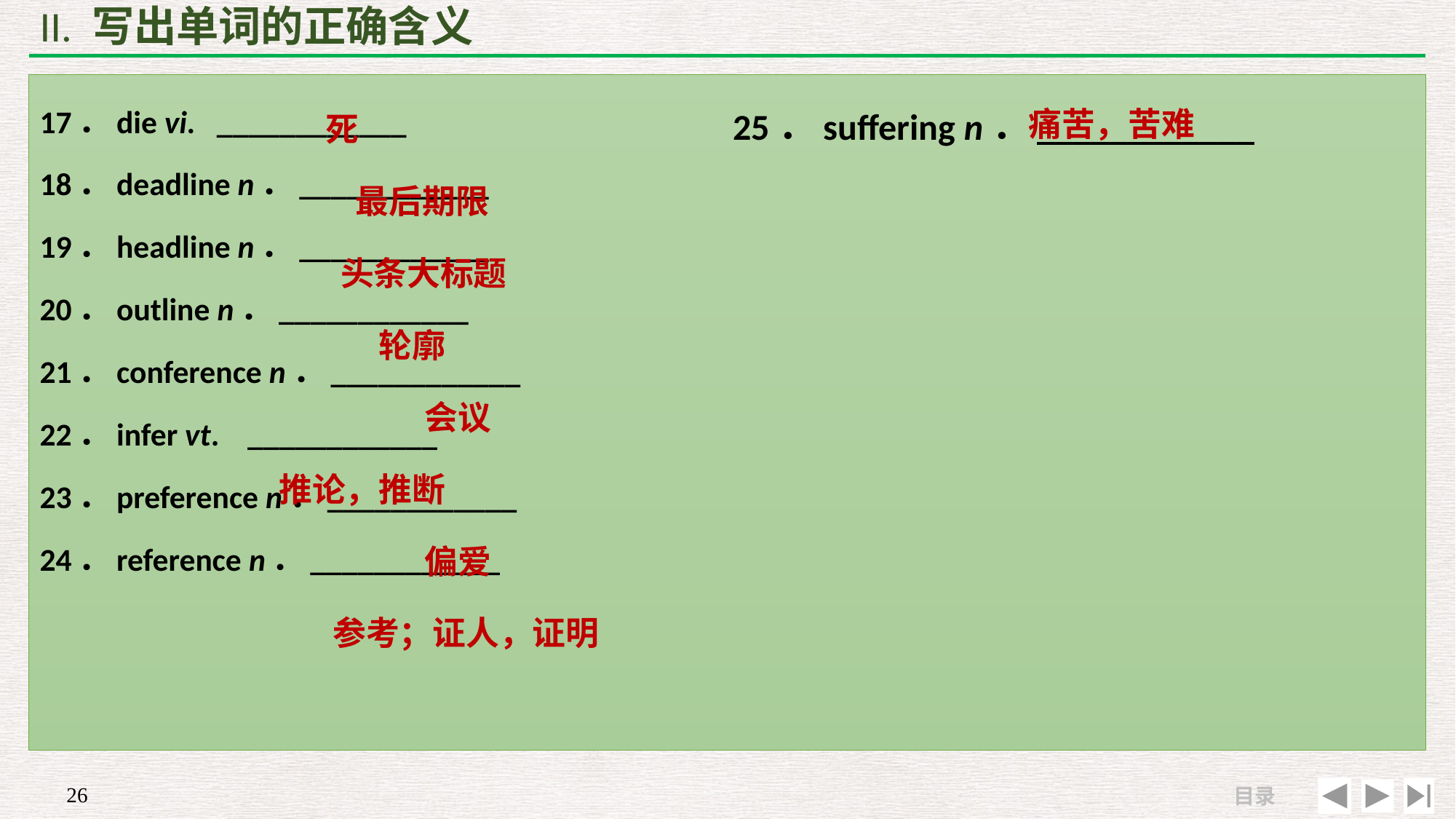

# II. 写出单词的正确含义
痛苦，苦难
     死
         最后期限
       头条大标题
            轮廓
                  会议
推论，推断
                  偏爱
      参考；证人，证明

17．die vi.   ____________
18．deadline n．____________
19．headline n．____________
20．outline n．____________
21．conference n．____________
22．infer vt.    ____________
23．preference n．____________
24．reference n．____________
25．suffering n．____________